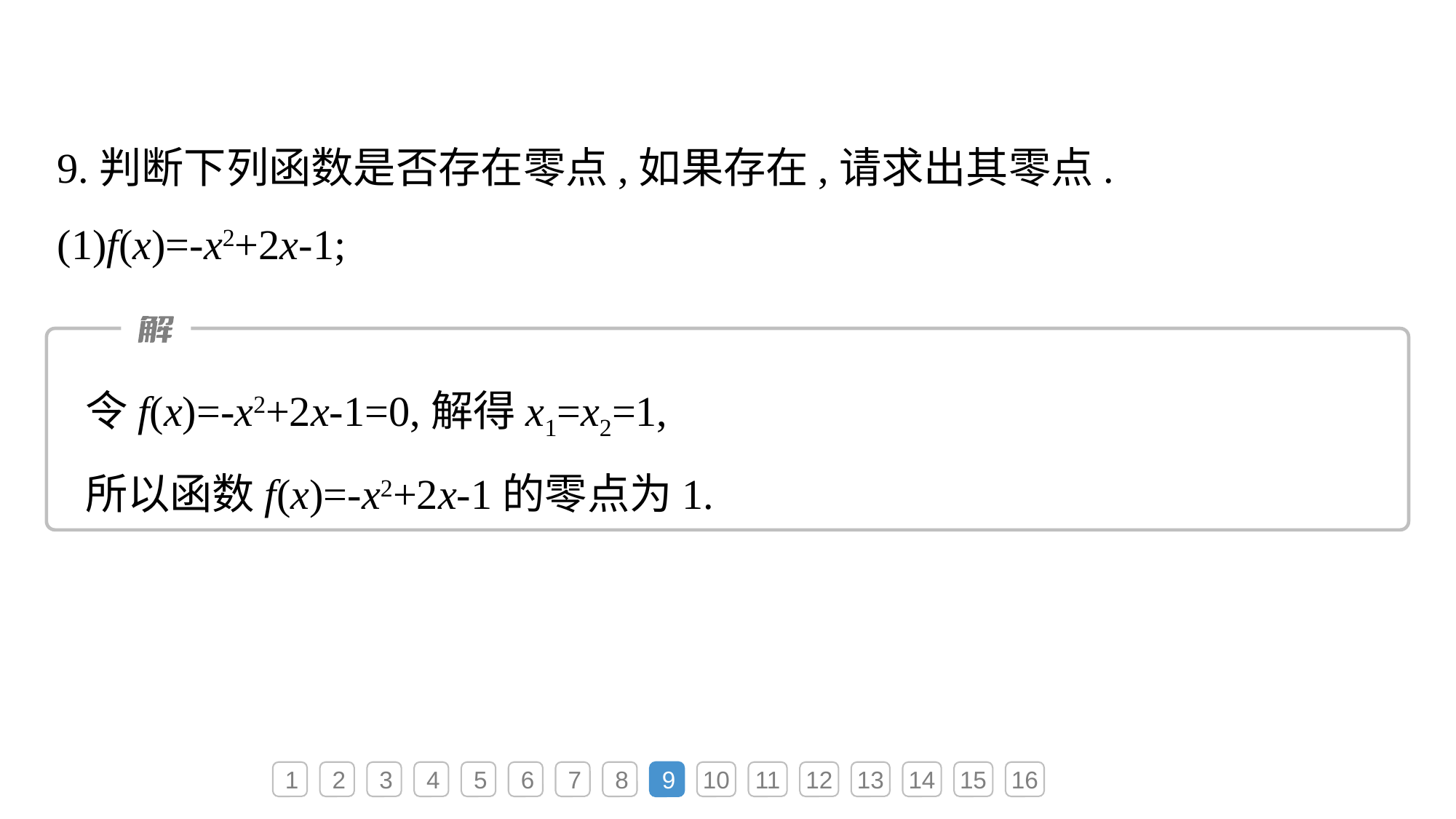

9.判断下列函数是否存在零点,如果存在,请求出其零点.
(1)f(x)=-x2+2x-1;

令f(x)=-x2+2x-1=0,解得x1=x2=1,
所以函数f(x)=-x2+2x-1的零点为1.
1
2
3
4
5
6
7
8
9
10
11
12
13
14
15
16